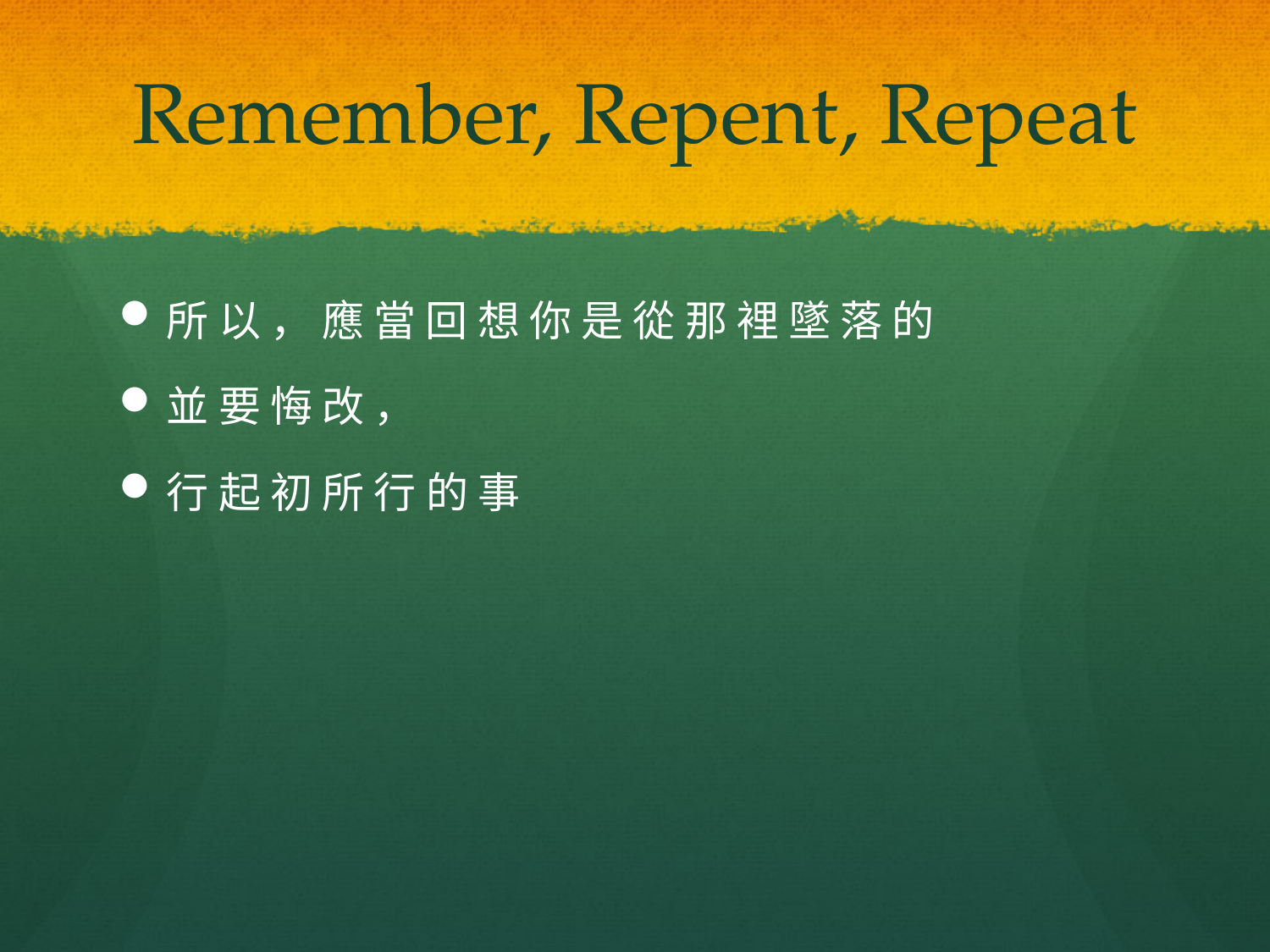

# Remember, Repent, Repeat
所 以 ， 應 當 回 想 你 是 從 那 裡 墜 落 的
並 要 悔 改 ，
行 起 初 所 行 的 事